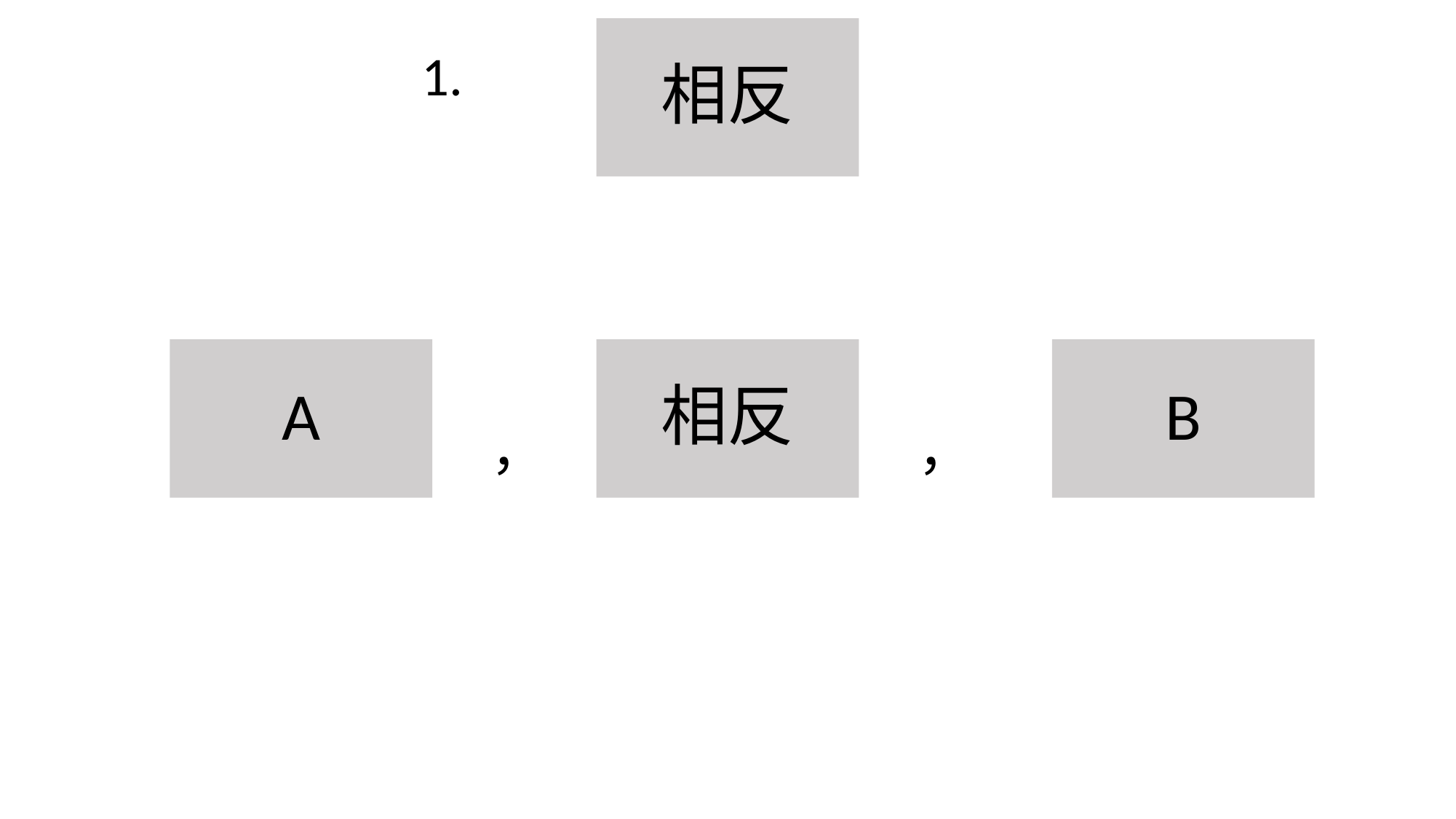

1.
相反

，
，
A
相反
B